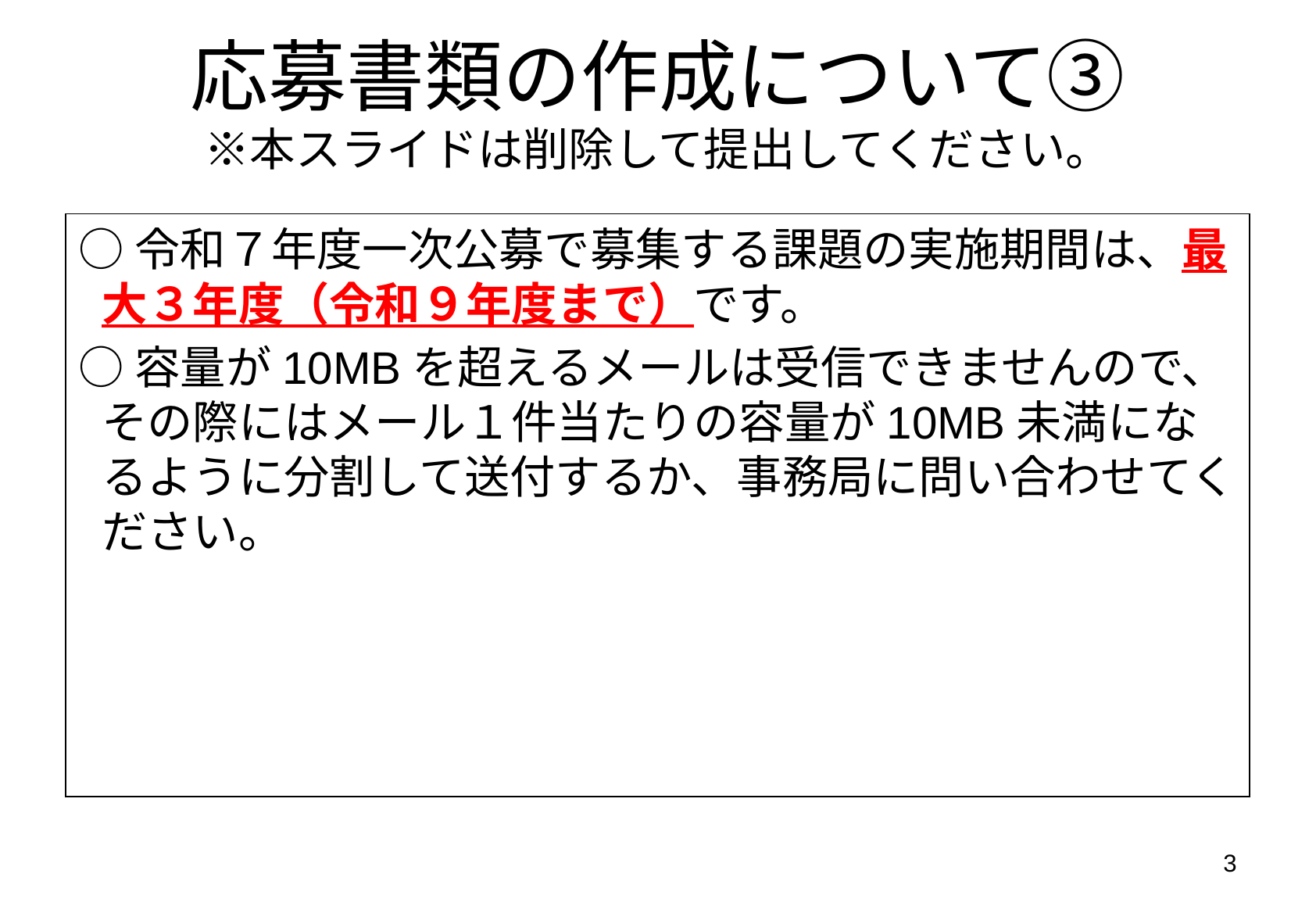

応募書類の作成について③
※本スライドは削除して提出してください。
○令和７年度一次公募で募集する課題の実施期間は、最大３年度（令和９年度まで）です。
○容量が10MBを超えるメールは受信できませんので、その際にはメール１件当たりの容量が10MB未満になるように分割して送付するか、事務局に問い合わせてください。
3